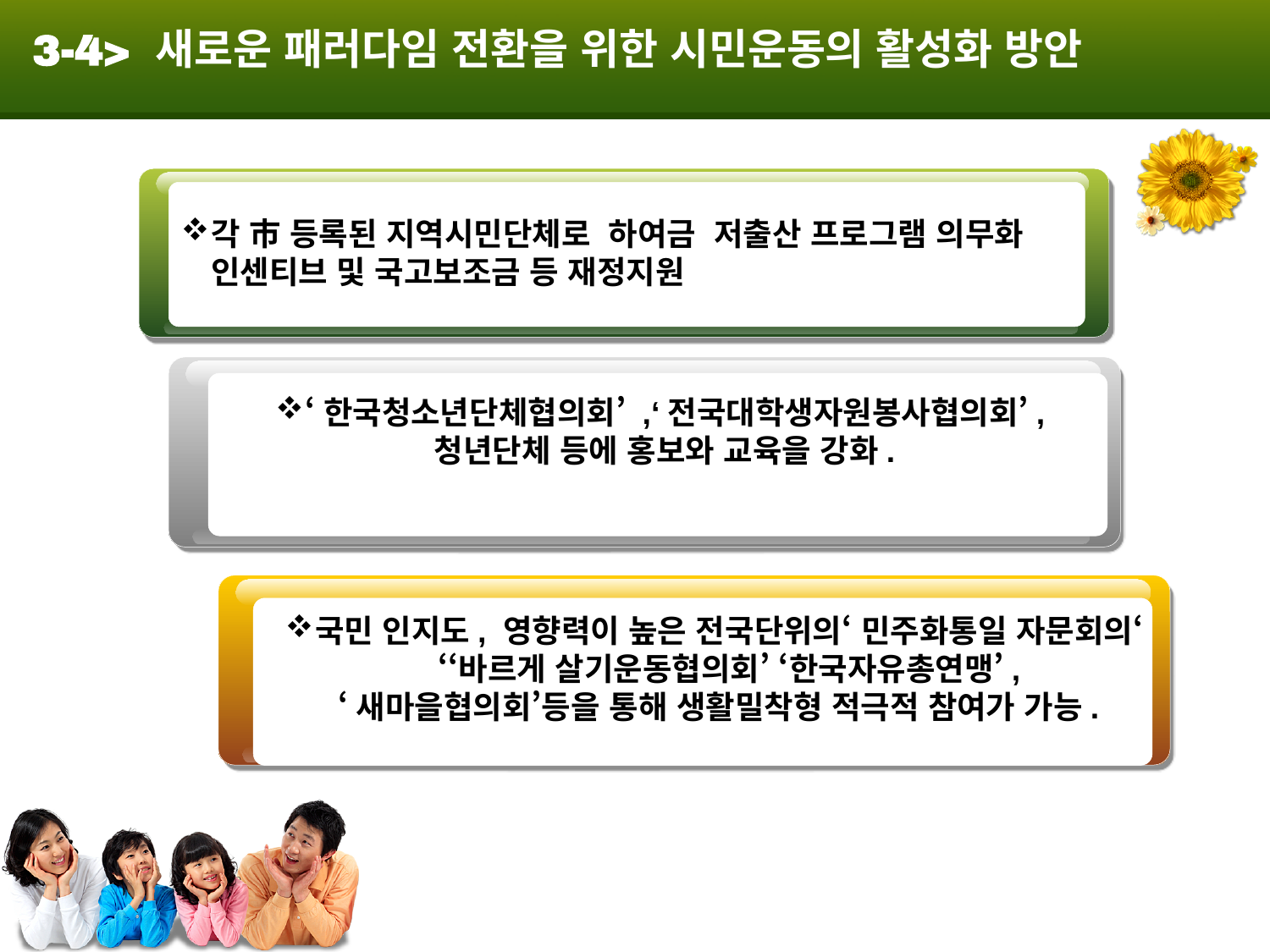

# 3-4> 새로운 패러다임 전환을 위한 시민운동의 활성화 방안

각 市 등록된 지역시민단체로  하여금  저출산 프로그램 의무화  인센티브 및 국고보조금 등 재정지원

‘한국청소년단체협의회’ ,‘전국대학생자원봉사협의회’,
청년단체 등에 홍보와 교육을 강화.

국민 인지도, 영향력이 높은 전국단위의‘ 민주화통일 자문회의‘ ‘‘바르게 살기운동협의회’ ‘한국자유총연맹’,
 ‘새마을협의회’등을 통해 생활밀착형 적극적 참여가 가능.